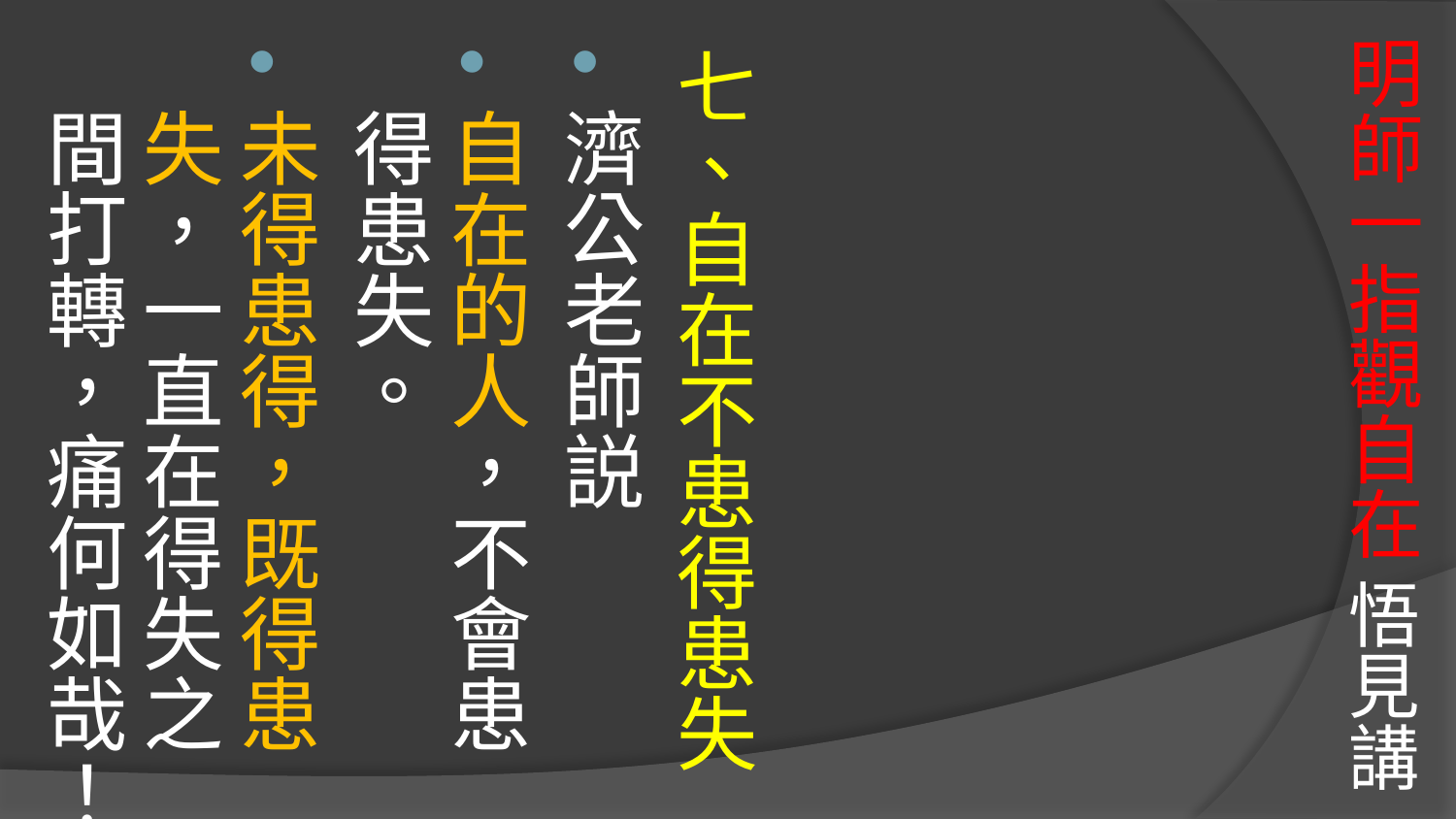

七、自在不患得患失
濟公老師説
自在的人，不會患得患失。
未得患得，既得患失，一直在得失之間打轉，痛何如哉！
# 明師一指觀自在 悟見講